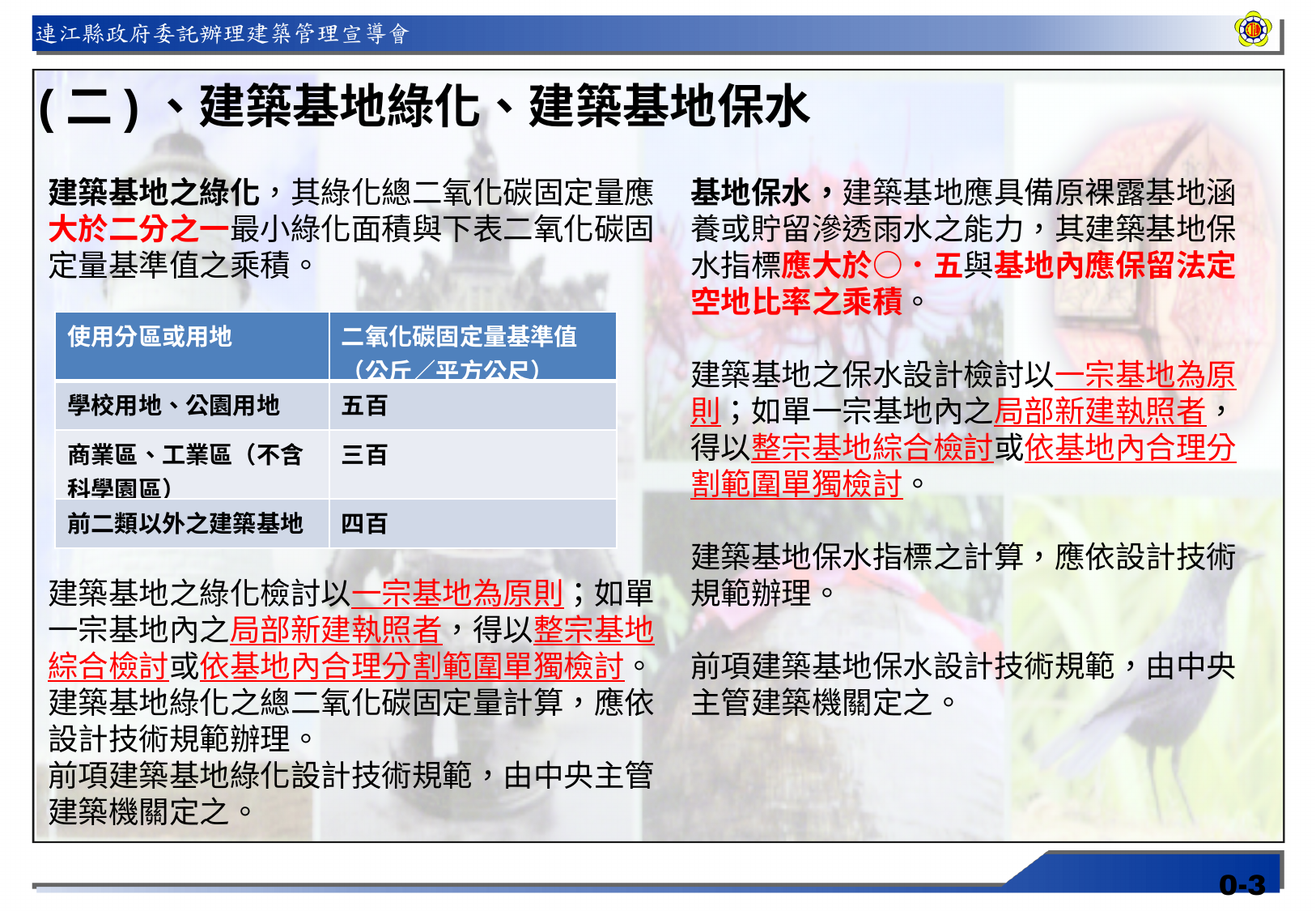

(二)、建築基地綠化、建築基地保水
建築基地之綠化，其綠化總二氧化碳固定量應大於二分之一最小綠化面積與下表二氧化碳固定量基準值之乘積。

建築基地之綠化檢討以一宗基地為原則；如單一宗基地內之局部新建執照者，得以整宗基地綜合檢討或依基地內合理分割範圍單獨檢討。
建築基地綠化之總二氧化碳固定量計算，應依設計技術規範辦理。
前項建築基地綠化設計技術規範，由中央主管建築機關定之。
基地保水，建築基地應具備原裸露基地涵養或貯留滲透雨水之能力，其建築基地保水指標應大於○．五與基地內應保留法定空地比率之乘積。

建築基地之保水設計檢討以一宗基地為原則；如單一宗基地內之局部新建執照者，得以整宗基地綜合檢討或依基地內合理分割範圍單獨檢討。

建築基地保水指標之計算，應依設計技術規範辦理。

前項建築基地保水設計技術規範，由中央主管建築機關定之。
| 使用分區或用地 | 二氧化碳固定量基準值 （公斤∕平方公尺） |
| --- | --- |
| 學校用地、公園用地 | 五百 |
| 商業區、工業區（不含科學園區） | 三百 |
| 前二類以外之建築基地 | 四百 |
0-3